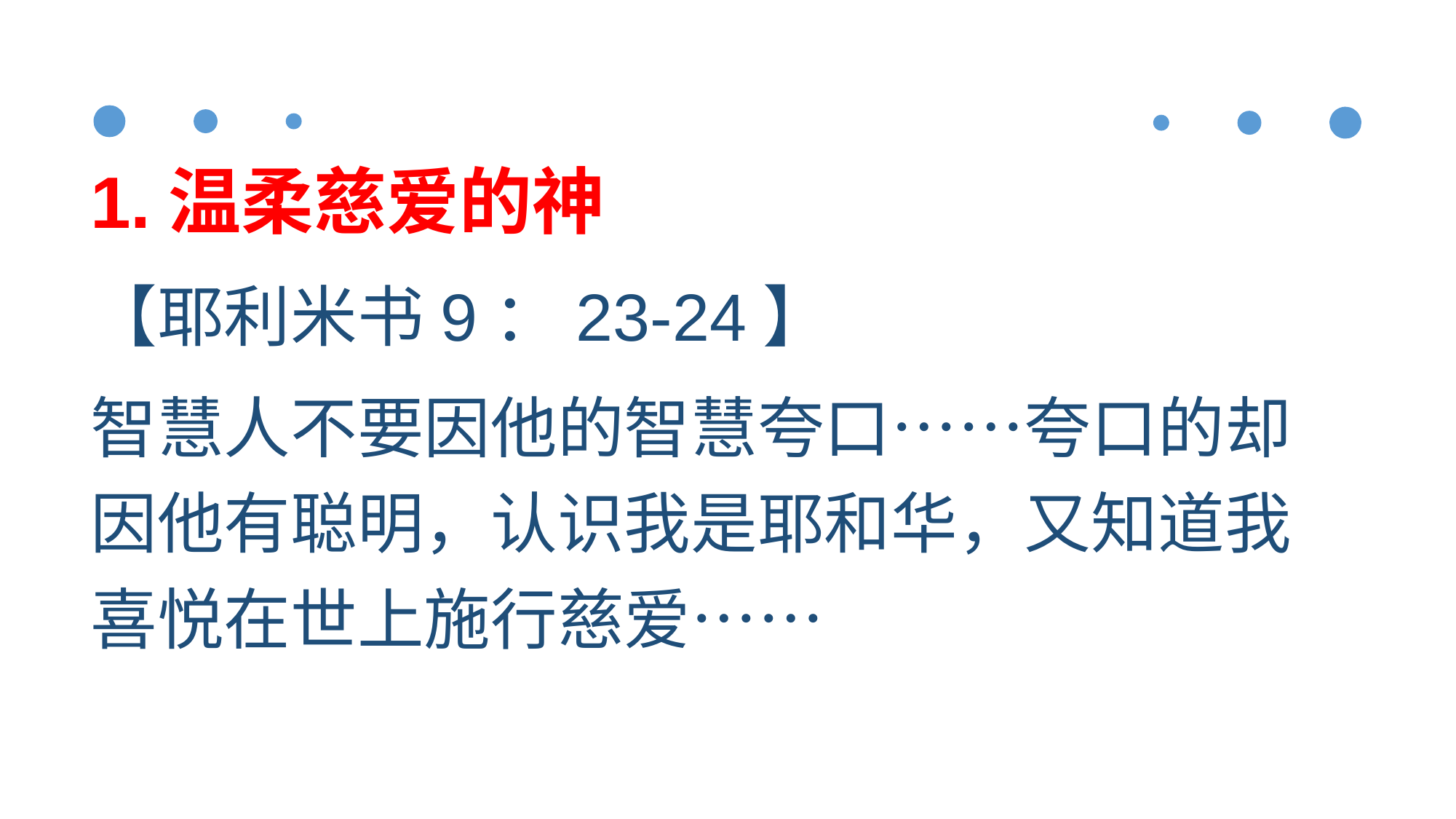

1.温柔慈爱的神
【耶利米书9：23-24】
智慧人不要因他的智慧夸口……夸口的却因他有聪明，认识我是耶和华，又知道我喜悦在世上施行慈爱……